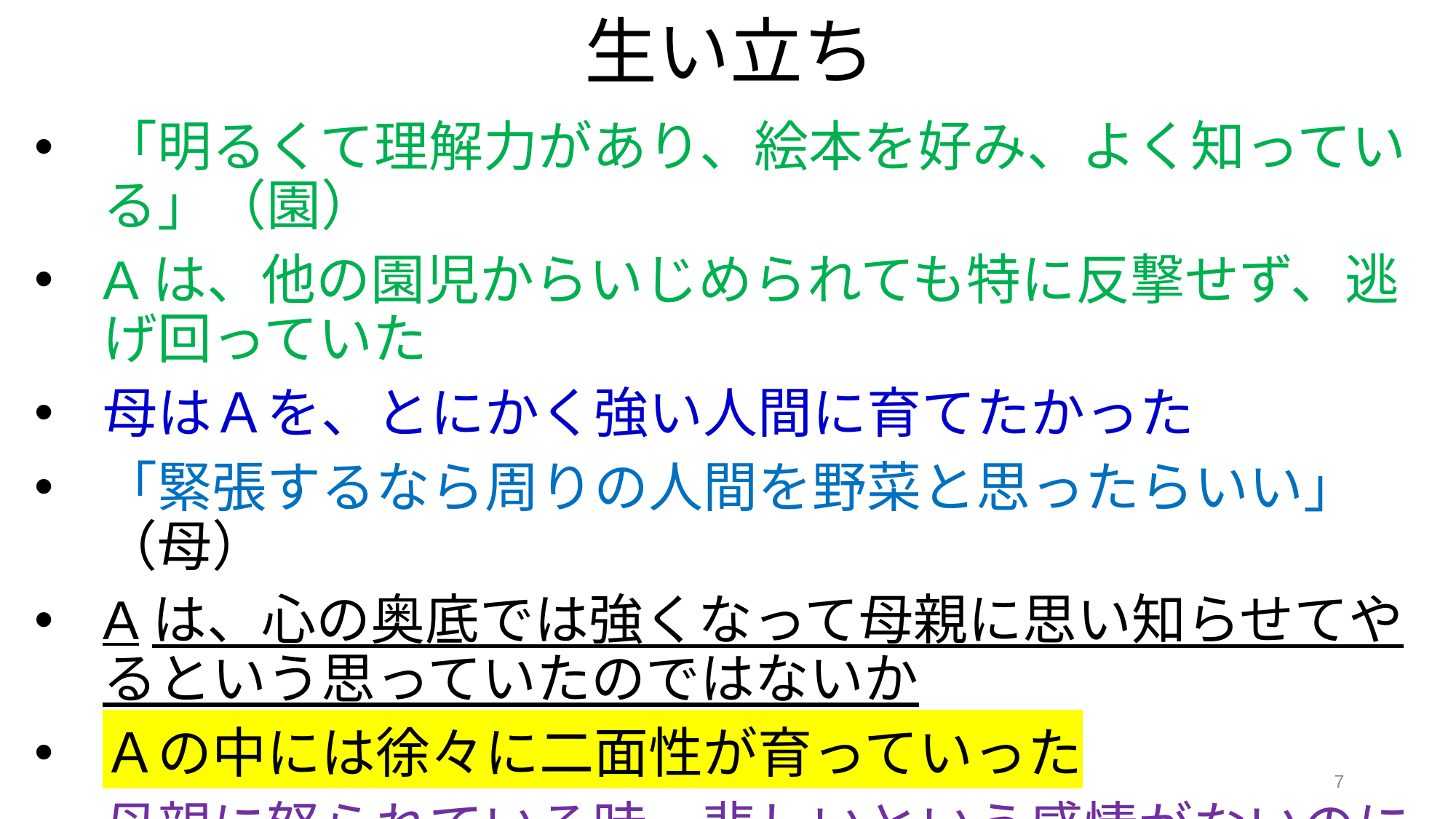

# 生い立ち
「明るくて理解力があり、絵本を好み、よく知っている」（園）
Aは、他の園児からいじめられても特に反撃せず、逃げ回っていた
母はＡを、とにかく強い人間に育てたかった
「緊張するなら周りの人間を野菜と思ったらいい」（母）
Aは、心の奥底では強くなって母親に思い知らせてやるという思っていたのではないか
Ａの中には徐々に二面性が育っていった
母親に怒られている時、悲しいという感情がないのに、Ａは泣いた

7